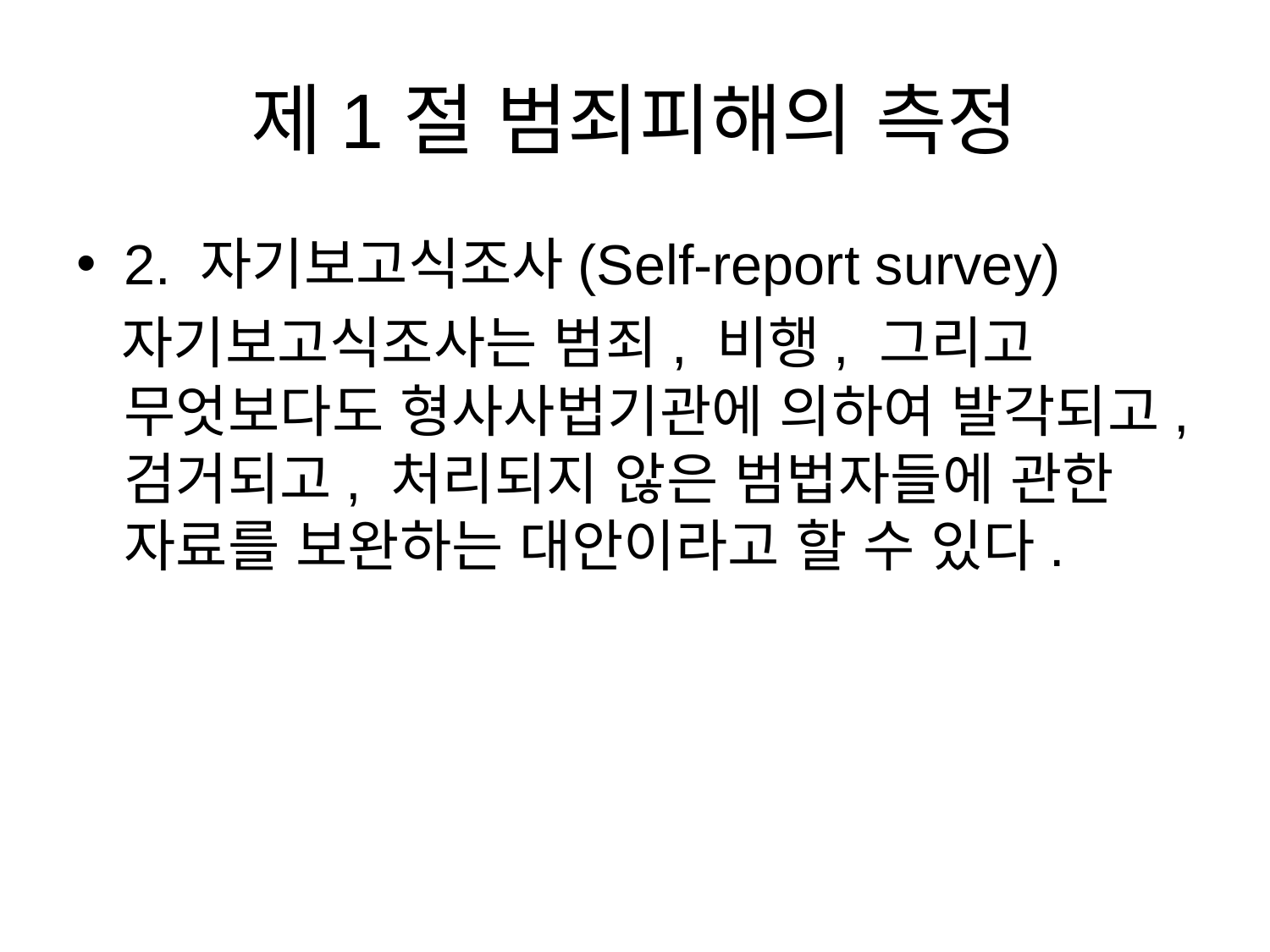

# 제1절 범죄피해의 측정
2. 자기보고식조사(Self-report survey)
  자기보고식조사는 범죄, 비행, 그리고 무엇보다도 형사사법기관에 의하여 발각되고, 검거되고, 처리되지 않은 범법자들에 관한 자료를 보완하는 대안이라고 할 수 있다.